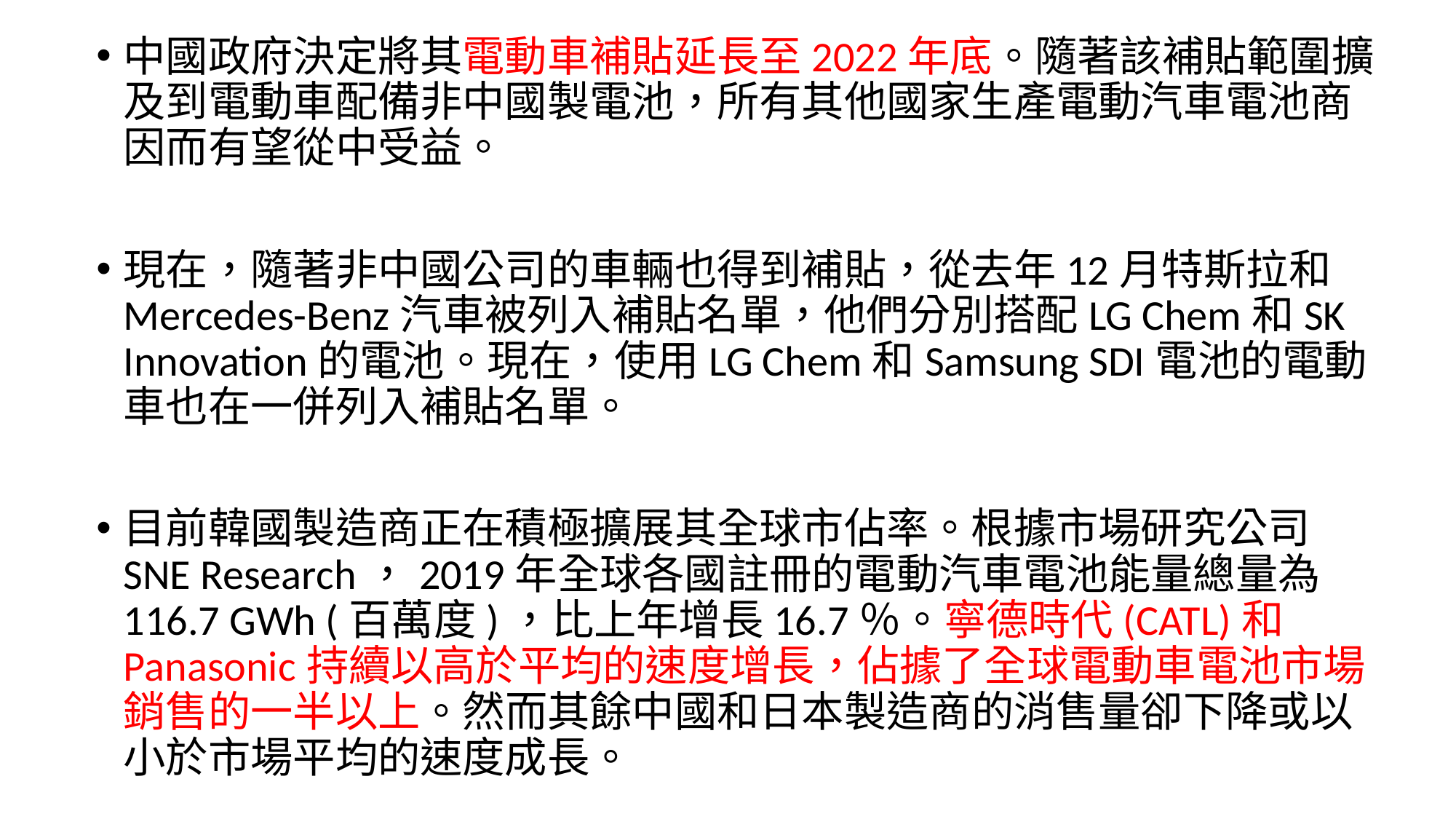

中國政府決定將其電動車補貼延長至2022年底。隨著該補貼範圍擴及到電動車配備非中國製電池，所有其他國家生產電動汽車電池商因而有望從中受益。

現在，隨著非中國公司的車輛也得到補貼，從去年12月特斯拉和Mercedes-Benz汽車被列入補貼名單，他們分別搭配LG Chem和SK Innovation的電池。現在，使用LG Chem和Samsung SDI電池的電動車也在一併列入補貼名單。

目前韓國製造商正在積極擴展其全球市佔率。根據市場研究公司SNE Research，2019年全球各國註冊的電動汽車電池能量總量為116.7 GWh (百萬度)，比上年增長16.7％。寧德時代(CATL)和Panasonic持續以高於平均的速度增長，佔據了全球電動車電池市場銷售的一半以上。然而其餘中國和日本製造商的消售量卻下降或以小於市場平均的速度成長。